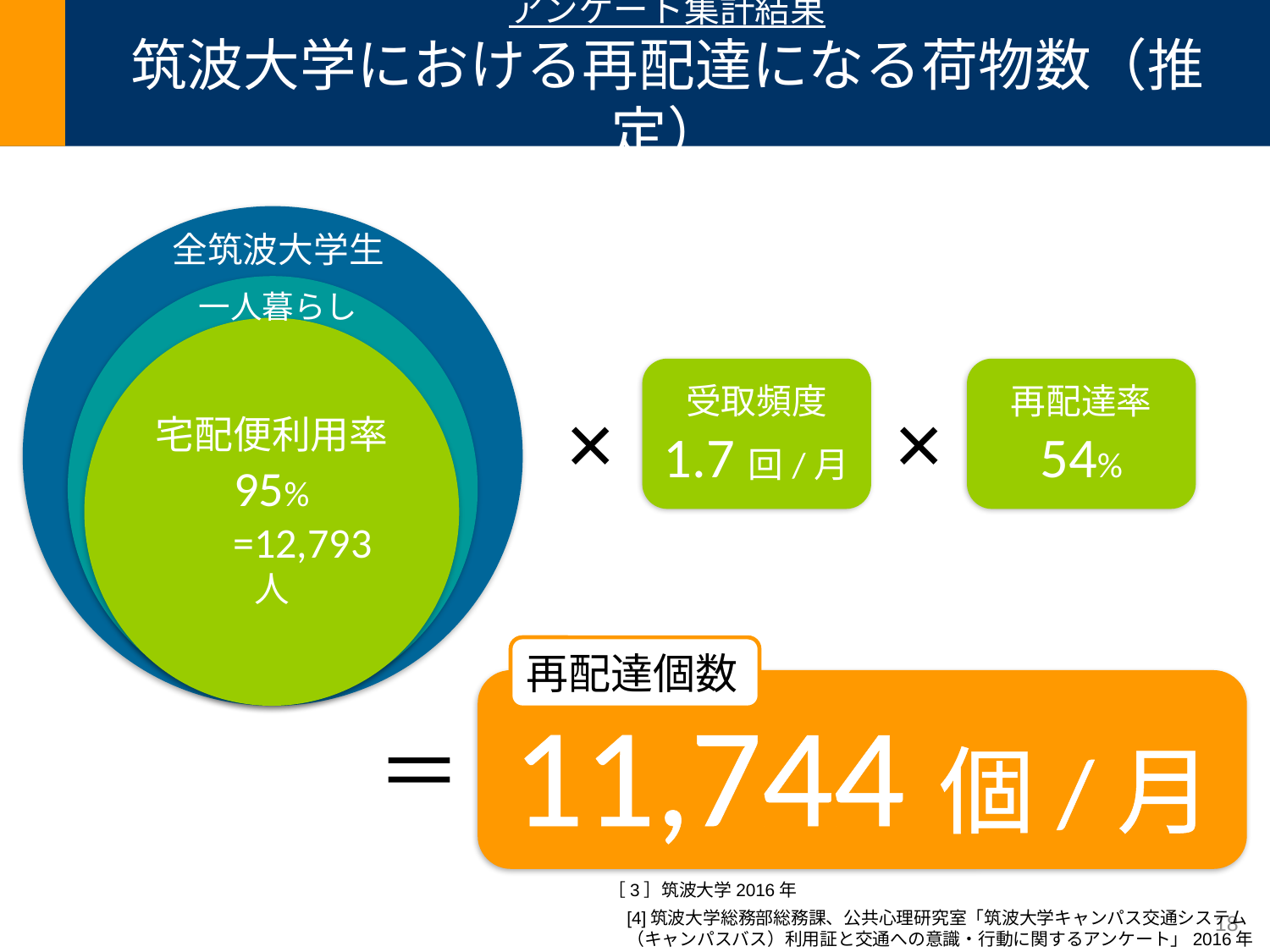

# アンケート集計結果 筑波大学における再配達になる荷物数（推定）
全筑波大学生［３］
16,422人
全筑波大学生
一人暮らしの割合
82%［4］
　＝13,466人
一人暮らし

宅配便利用率
95%
 　=12,793人

受取頻度
1.7回/月
再配達率
54%
×
×
再配達個数
11,744個/月
＝
［3］筑波大学2016年
[4]筑波大学総務部総務課、公共心理研究室「筑波大学キャンパス交通システム（キャンパスバス）利用証と交通への意識・行動に関するアンケート」2016年
18